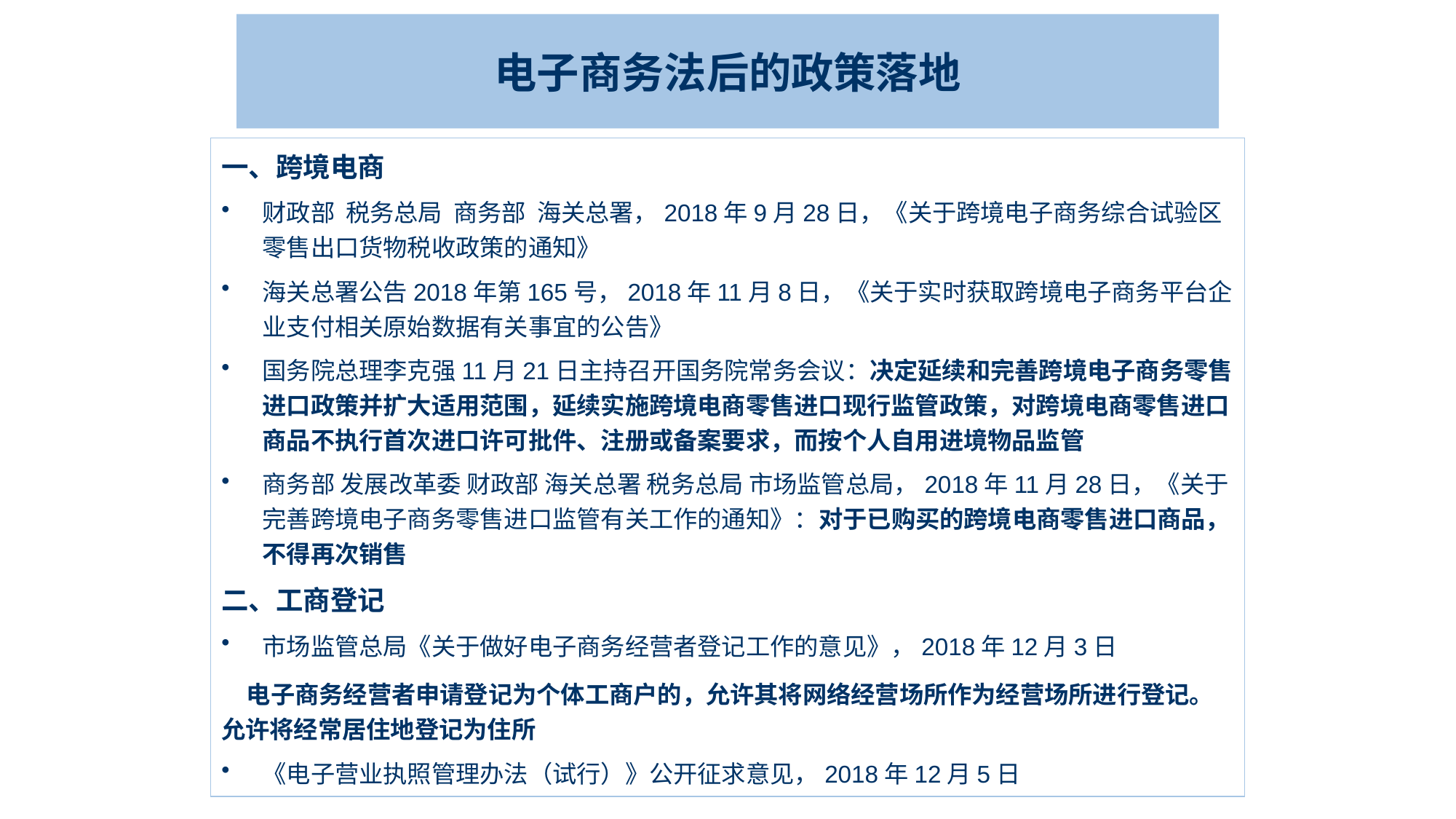

# 电子商务法后的政策落地
一、跨境电商
财政部  税务总局  商务部  海关总署，2018年9月28日，《关于跨境电子商务综合试验区零售出口货物税收政策的通知》
海关总署公告2018年第165号，2018年11月8日，《关于实时获取跨境电子商务平台企业支付相关原始数据有关事宜的公告》
国务院总理李克强11月21日主持召开国务院常务会议：决定延续和完善跨境电子商务零售进口政策并扩大适用范围，延续实施跨境电商零售进口现行监管政策，对跨境电商零售进口商品不执行首次进口许可批件、注册或备案要求，而按个人自用进境物品监管
商务部 发展改革委 财政部 海关总署 税务总局 市场监管总局，2018年11月28日，《关于完善跨境电子商务零售进口监管有关工作的通知》：对于已购买的跨境电商零售进口商品，不得再次销售
二、工商登记
市场监管总局《关于做好电子商务经营者登记工作的意见》，2018年12月3日
   电子商务经营者申请登记为个体工商户的，允许其将网络经营场所作为经营场所进行登记。 允许将经常居住地登记为住所
《电子营业执照管理办法（试行）》公开征求意见，2018年12月5日